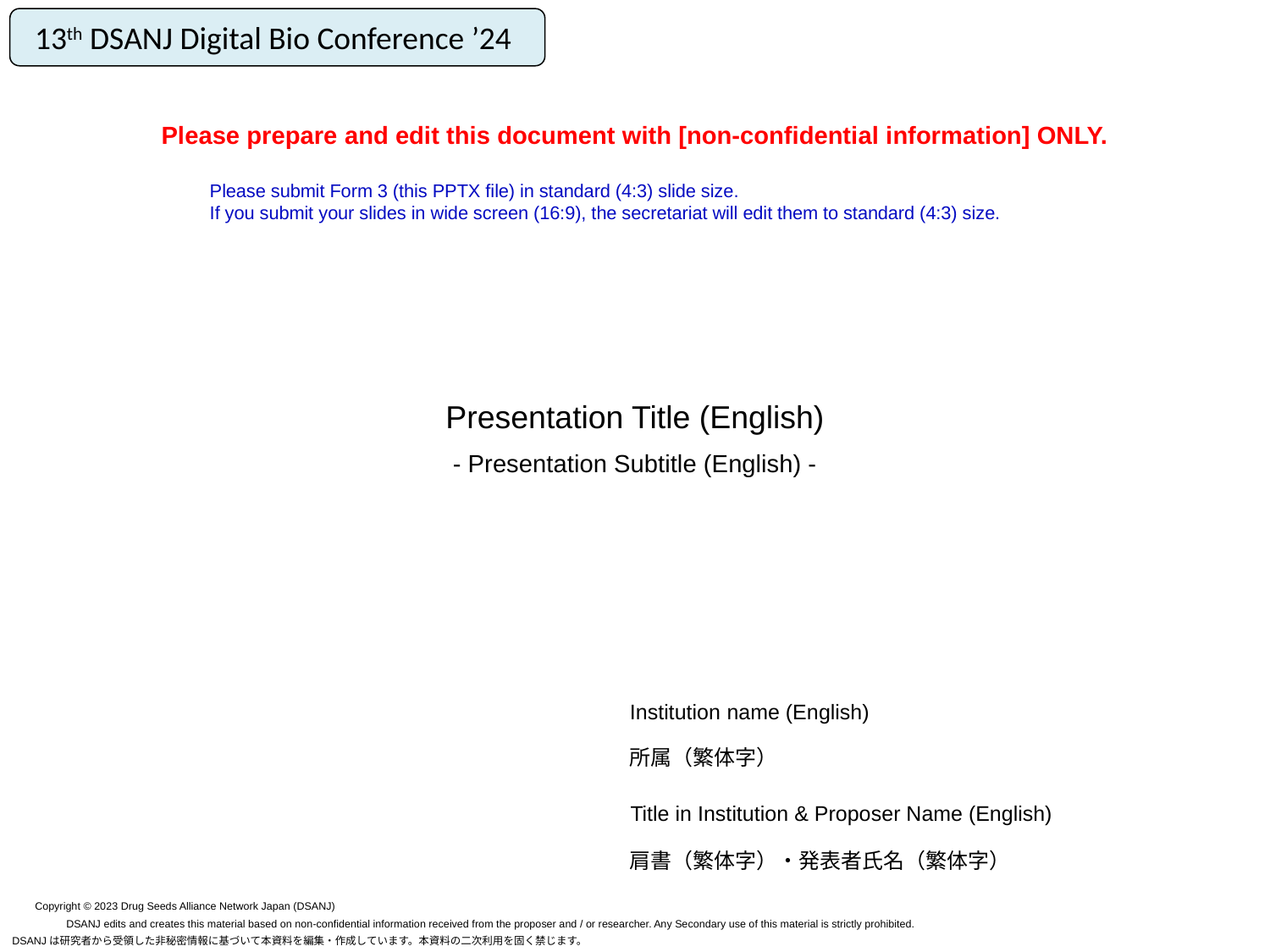

13th DSANJ Digital Bio Conference ’24
Please prepare and edit this document with [non-confidential information] ONLY.
Please submit Form 3 (this PPTX file) in standard (4:3) slide size.
If you submit your slides in wide screen (16:9), the secretariat will edit them to standard (4:3) size.
Presentation Title (English)
- Presentation Subtitle (English) -
Institution name (English)
所属（繁体字）
Title in Institution & Proposer Name (English)
肩書（繁体字）・発表者氏名（繁体字）
Copyright © 2023 Drug Seeds Alliance Network Japan (DSANJ)
DSANJ edits and creates this material based on non-confidential information received from the proposer and / or researcher. Any Secondary use of this material is strictly prohibited.
DSANJは研究者から受領した非秘密情報に基づいて本資料を編集・作成しています。本資料の二次利用を固く禁じます。